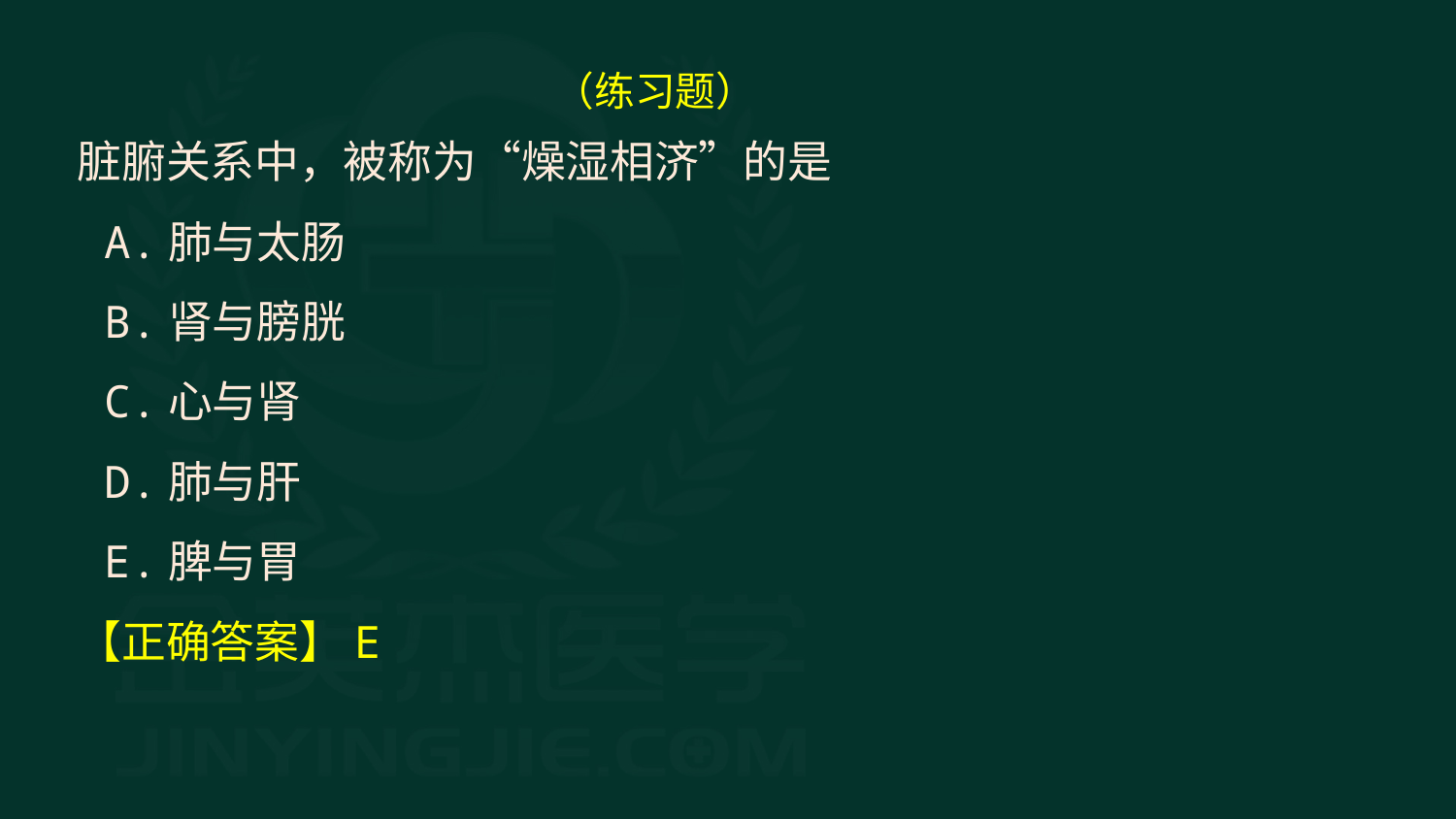

（练习题）
脏腑关系中，被称为“燥湿相济”的是
 A.肺与太肠
 B.肾与膀胱
 C.心与肾
 D.肺与肝
 E.脾与胃
【正确答案】E